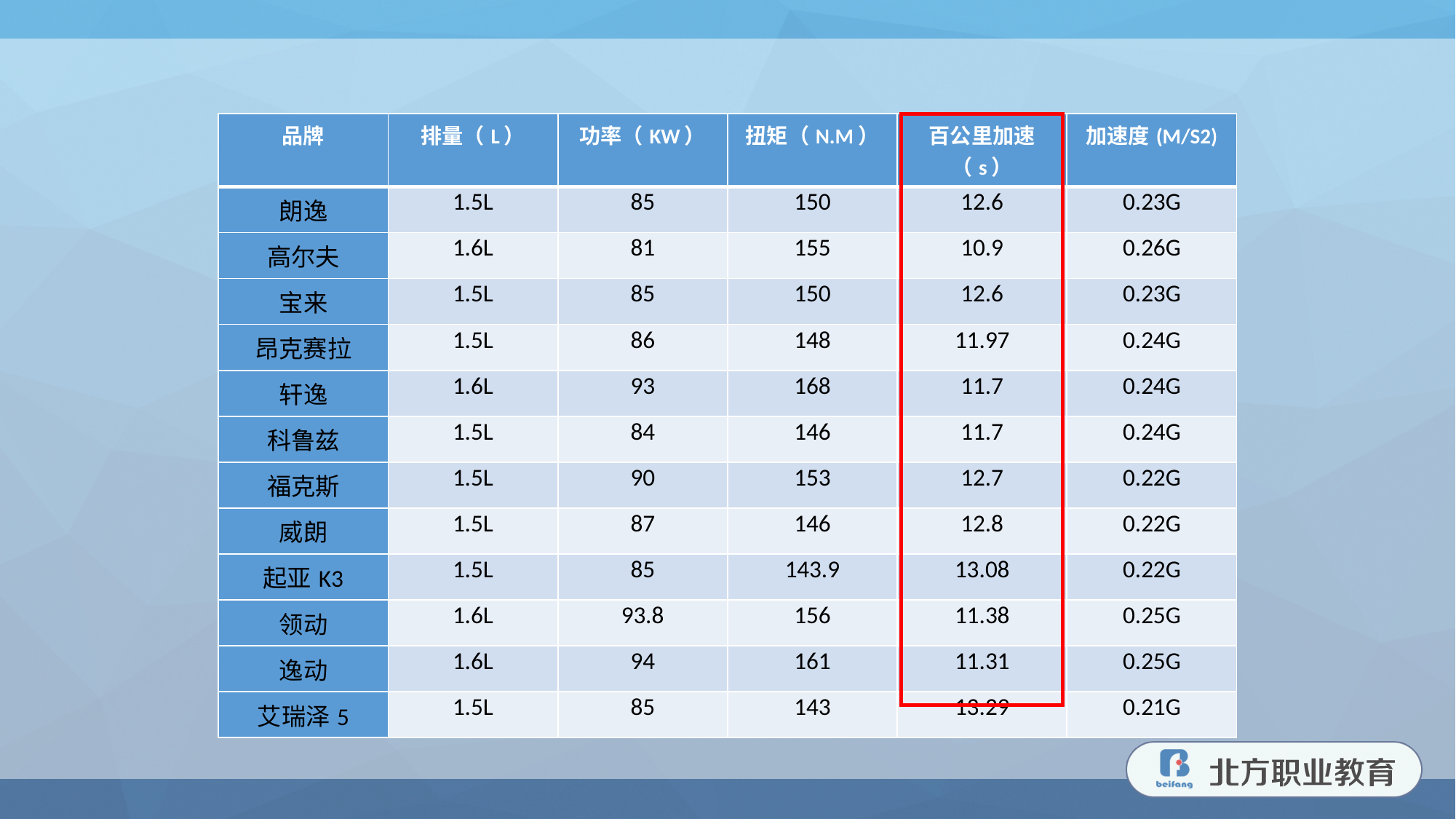

| 品牌 | 排量（L） | 功率（KW） | 扭矩（N.M） | 百公里加速（s） | 加速度(M/S2) |
| --- | --- | --- | --- | --- | --- |
| 朗逸 | 1.5L | 85 | 150 | 12.6 | 0.23G |
| 高尔夫 | 1.6L | 81 | 155 | 10.9 | 0.26G |
| 宝来 | 1.5L | 85 | 150 | 12.6 | 0.23G |
| 昂克赛拉 | 1.5L | 86 | 148 | 11.97 | 0.24G |
| 轩逸 | 1.6L | 93 | 168 | 11.7 | 0.24G |
| 科鲁兹 | 1.5L | 84 | 146 | 11.7 | 0.24G |
| 福克斯 | 1.5L | 90 | 153 | 12.7 | 0.22G |
| 威朗 | 1.5L | 87 | 146 | 12.8 | 0.22G |
| 起亚K3 | 1.5L | 85 | 143.9 | 13.08 | 0.22G |
| 领动 | 1.6L | 93.8 | 156 | 11.38 | 0.25G |
| 逸动 | 1.6L | 94 | 161 | 11.31 | 0.25G |
| 艾瑞泽5 | 1.5L | 85 | 143 | 13.29 | 0.21G |